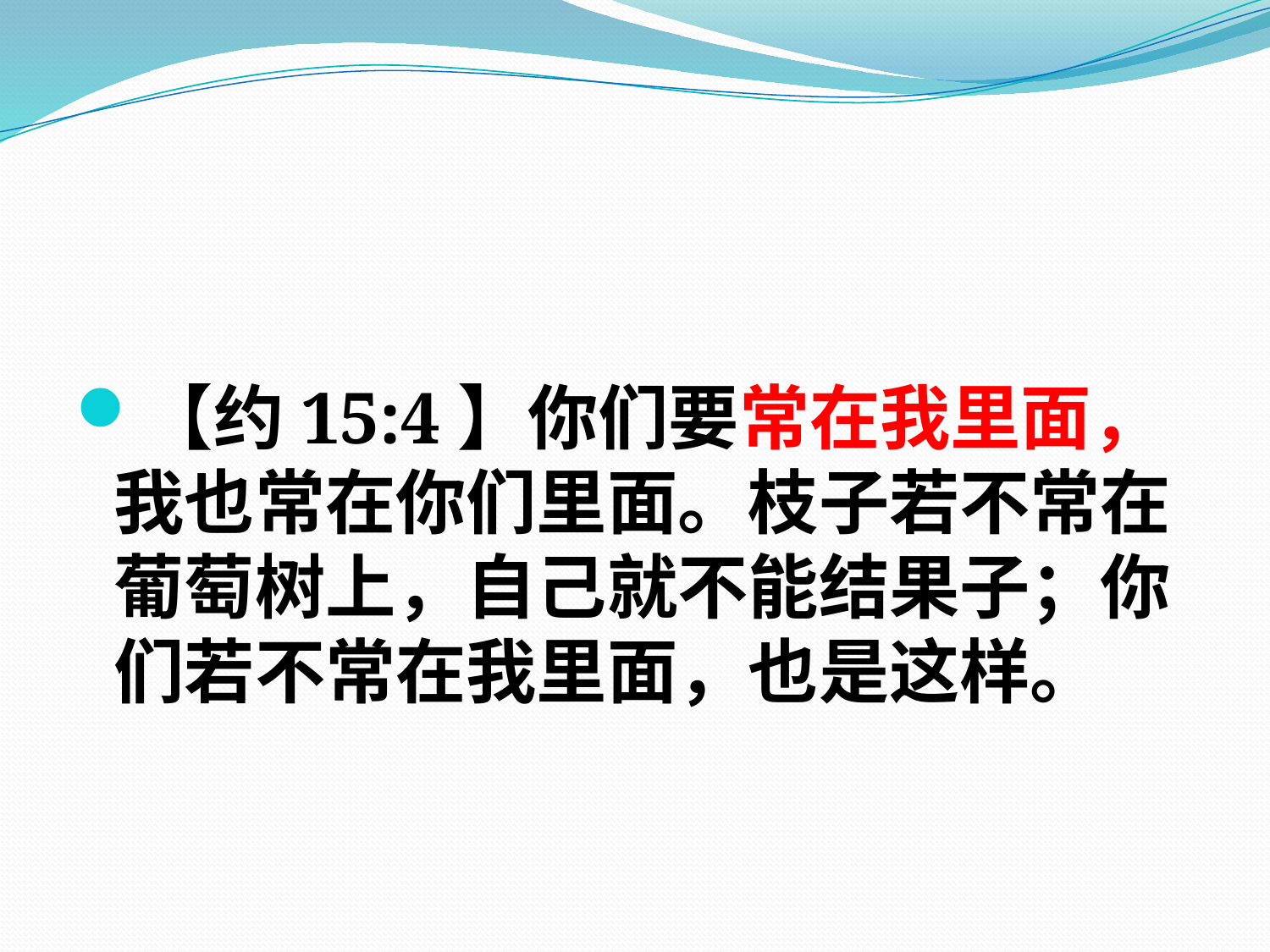

#

【约15:4】你们要常在我里面，我也常在你们里面。枝子若不常在葡萄树上，自己就不能结果子；你们若不常在我里面，也是这样。